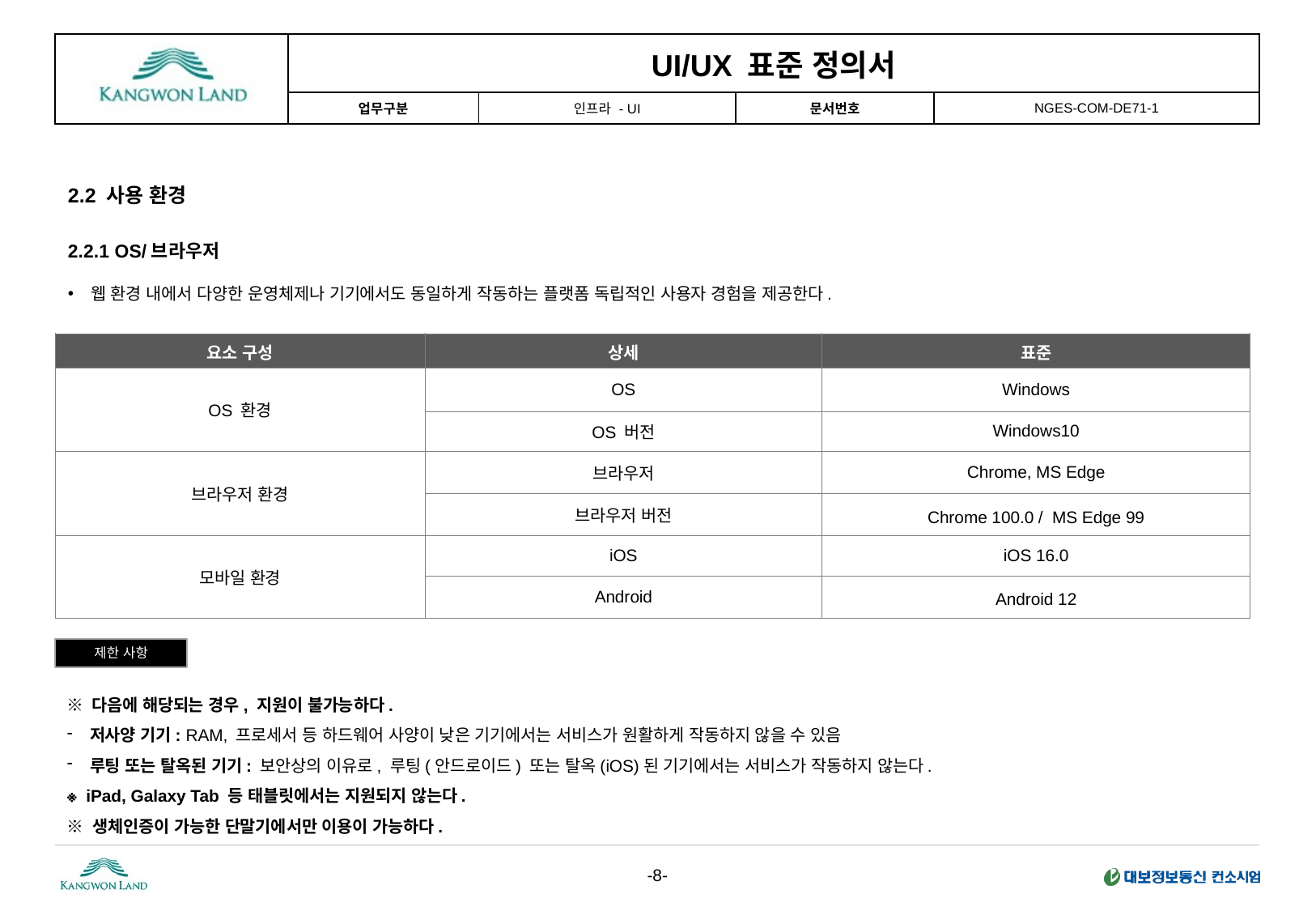

2.2 사용 환경
2.2.1 OS/브라우저
웹 환경 내에서 다양한 운영체제나 기기에서도 동일하게 작동하는 플랫폼 독립적인 사용자 경험을 제공한다.
| 요소 구성 | 상세 | 표준 |
| --- | --- | --- |
| OS 환경 | OS | Windows |
|  | OS 버전 | Windows10 |
| 브라우저 환경 | 브라우저 | Chrome, MS Edge |
|  | 브라우저 버전 | Chrome 100.0 / MS Edge 99 |
| 모바일 환경 | iOS | iOS 16.0 |
|  | Android | Android 12 |
제한 사항
※ 다음에 해당되는 경우, 지원이 불가능하다.
저사양 기기: RAM, 프로세서 등 하드웨어 사양이 낮은 기기에서는 서비스가 원활하게 작동하지 않을 수 있음
루팅 또는 탈옥된 기기: 보안상의 이유로, 루팅(안드로이드) 또는 탈옥(iOS)된 기기에서는 서비스가 작동하지 않는다.
※ iPad, Galaxy Tab 등 태블릿에서는 지원되지 않는다.
※ 생체인증이 가능한 단말기에서만 이용이 가능하다.